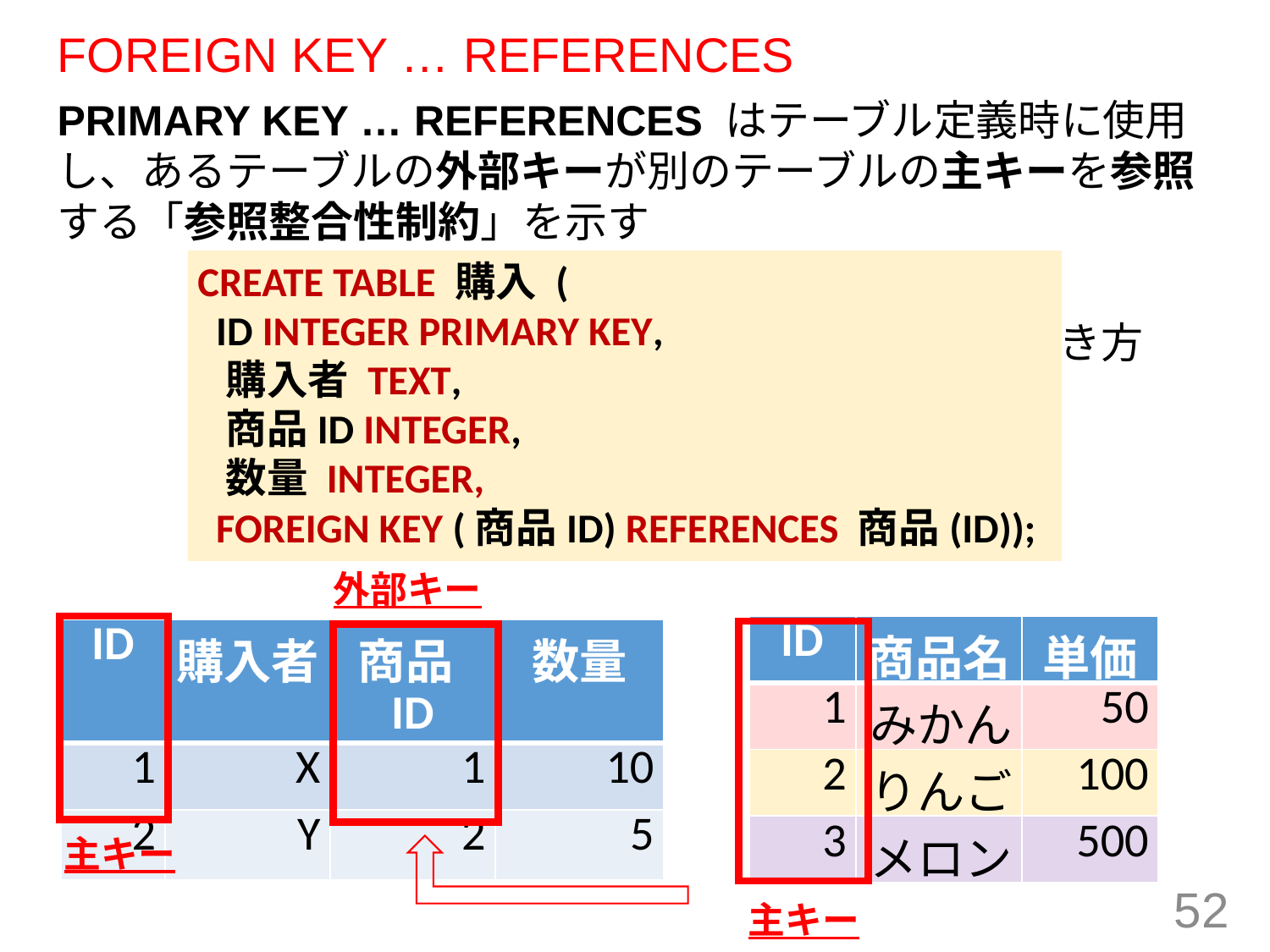

# FOREIGN KEY … REFERENCES
PRIMARY KEY … REFERENCES はテーブル定義時に使用し、あるテーブルの外部キーが別のテーブルの主キーを参照する「参照整合性制約」を示す
CREATE TABLE 購入 (
  ID INTEGER PRIMARY KEY,
  購入者 TEXT,
  商品ID INTEGER,
  数量 INTEGER,
  FOREIGN KEY (商品ID) REFERENCES 商品(ID));
SQL の書き方
外部キー

| ID | 商品名 | 単価 |
| --- | --- | --- |
| 1 | みかん | 50 |
| 2 | りんご | 100 |
| 3 | メロン | 500 |
| ID | 購入者 | 商品ID | 数量 |
| --- | --- | --- | --- |
| 1 | X | 1 | 10 |
| 2 | Y | 2 | 5 |

主キー

52
主キー